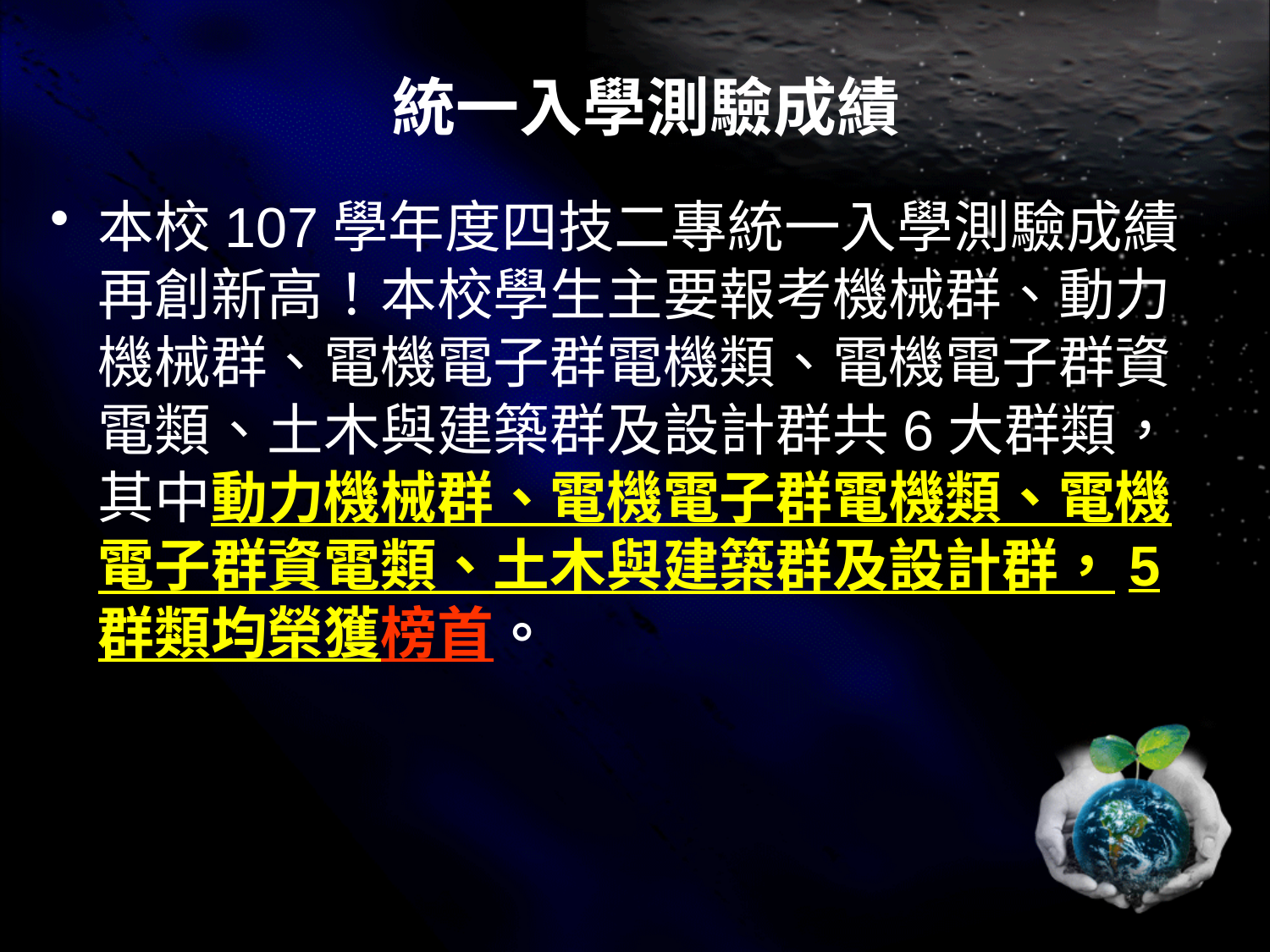

# 統一入學測驗成績
本校107學年度四技二專統一入學測驗成績再創新高！本校學生主要報考機械群、動力機械群、電機電子群電機類、電機電子群資電類、土木與建築群及設計群共6大群類，其中動力機械群、電機電子群電機類、電機電子群資電類、土木與建築群及設計群，5群類均榮獲榜首。